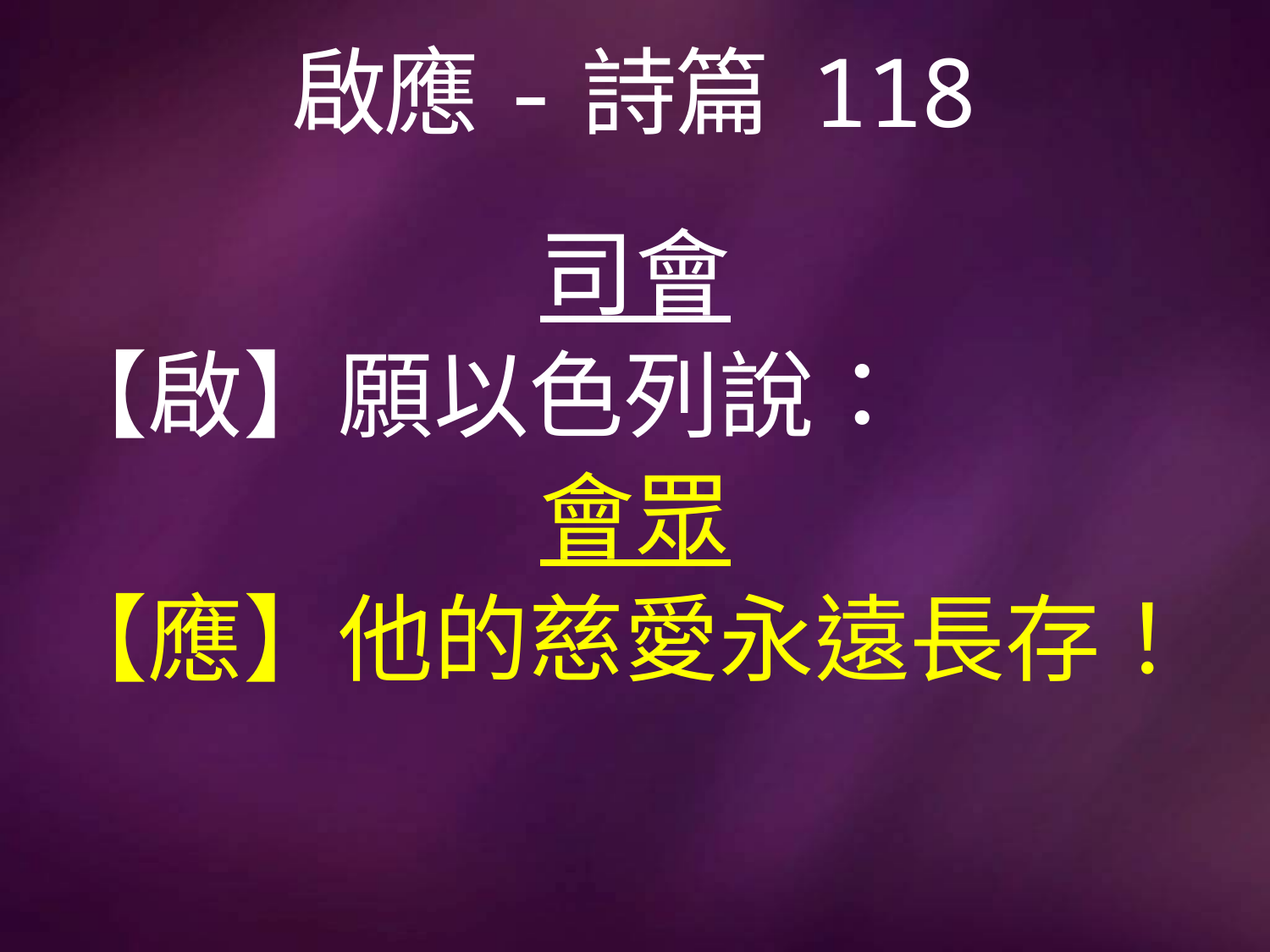

# 啟應-詩篇 118
司會
【啟】願以色列說：
會眾
【應】他的慈愛永遠長存！